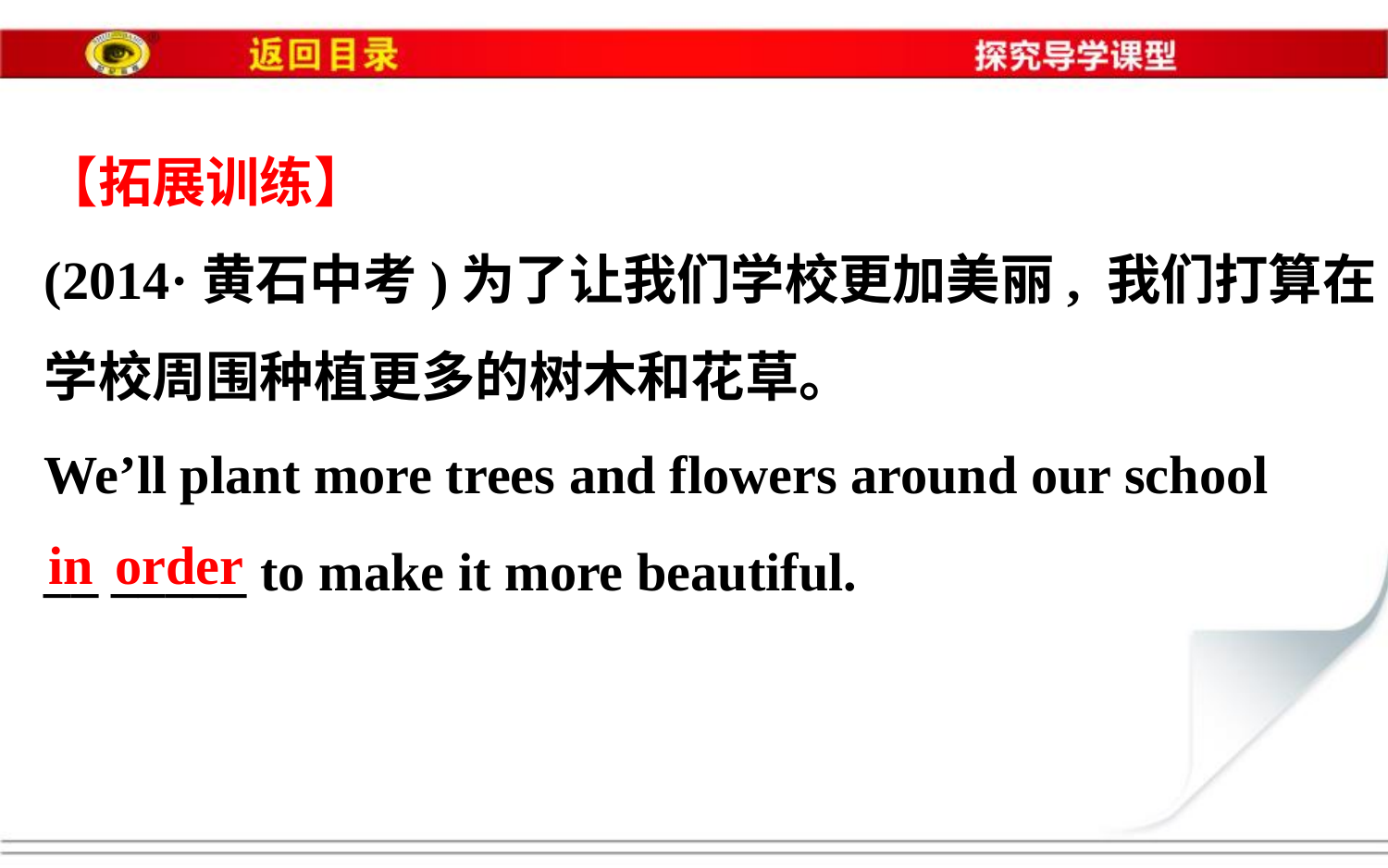

【拓展训练】
(2014·黄石中考)为了让我们学校更加美丽, 我们打算在
学校周围种植更多的树木和花草。
We’ll plant more trees and flowers around our school
__ _____ to make it more beautiful.
in
order